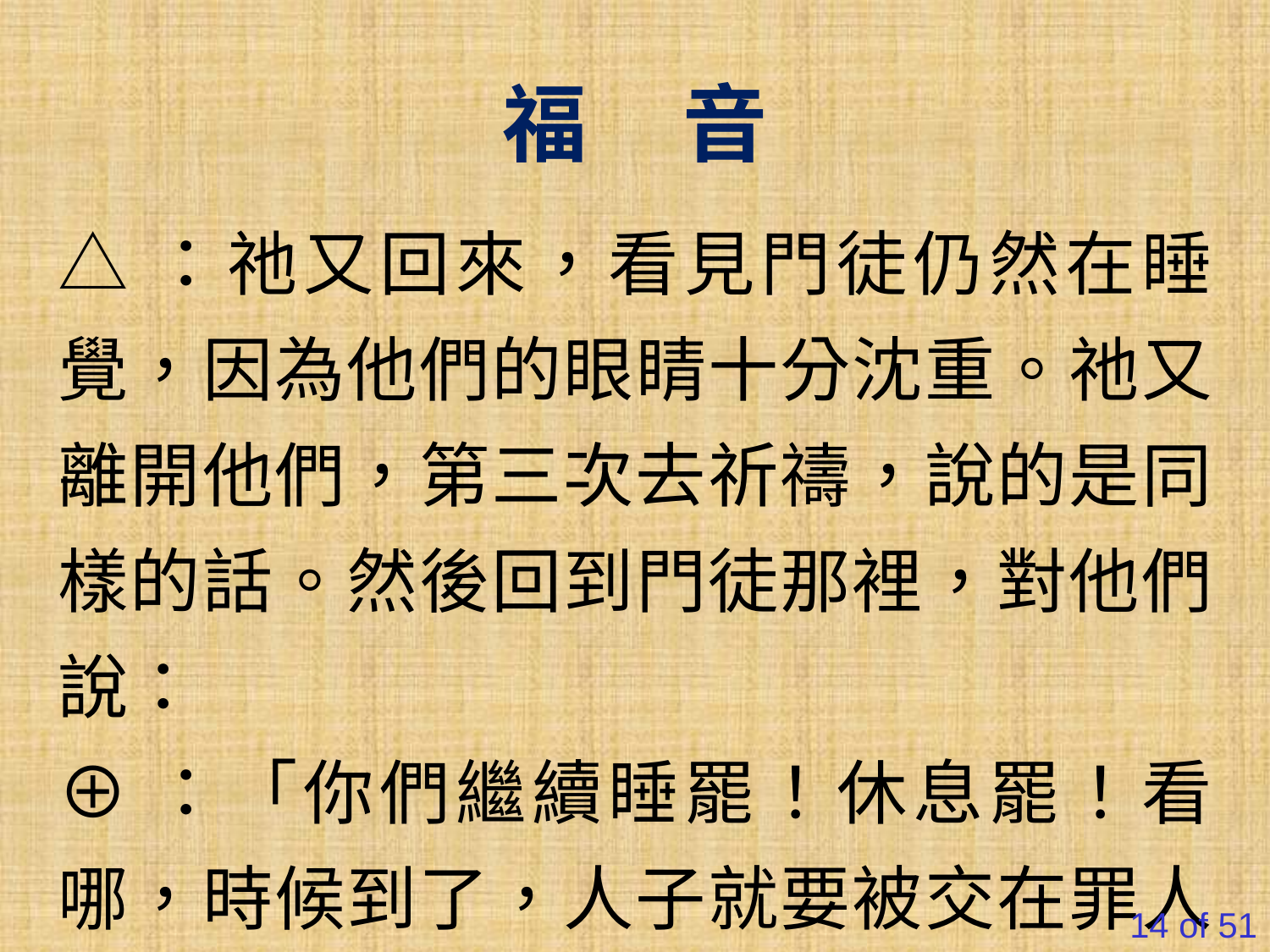

福     音

△：祂又回來，看見門徒仍然在睡覺，因為他們的眼睛十分沈重。祂又離開他們，第三次去祈禱，說的是同樣的話。然後回到門徒那裡，對他們說：
⊕：「你們繼續睡罷！休息罷！看哪，時候到了，人子就要被交在罪人手裡了。起來，我們去罷！
14 of 51